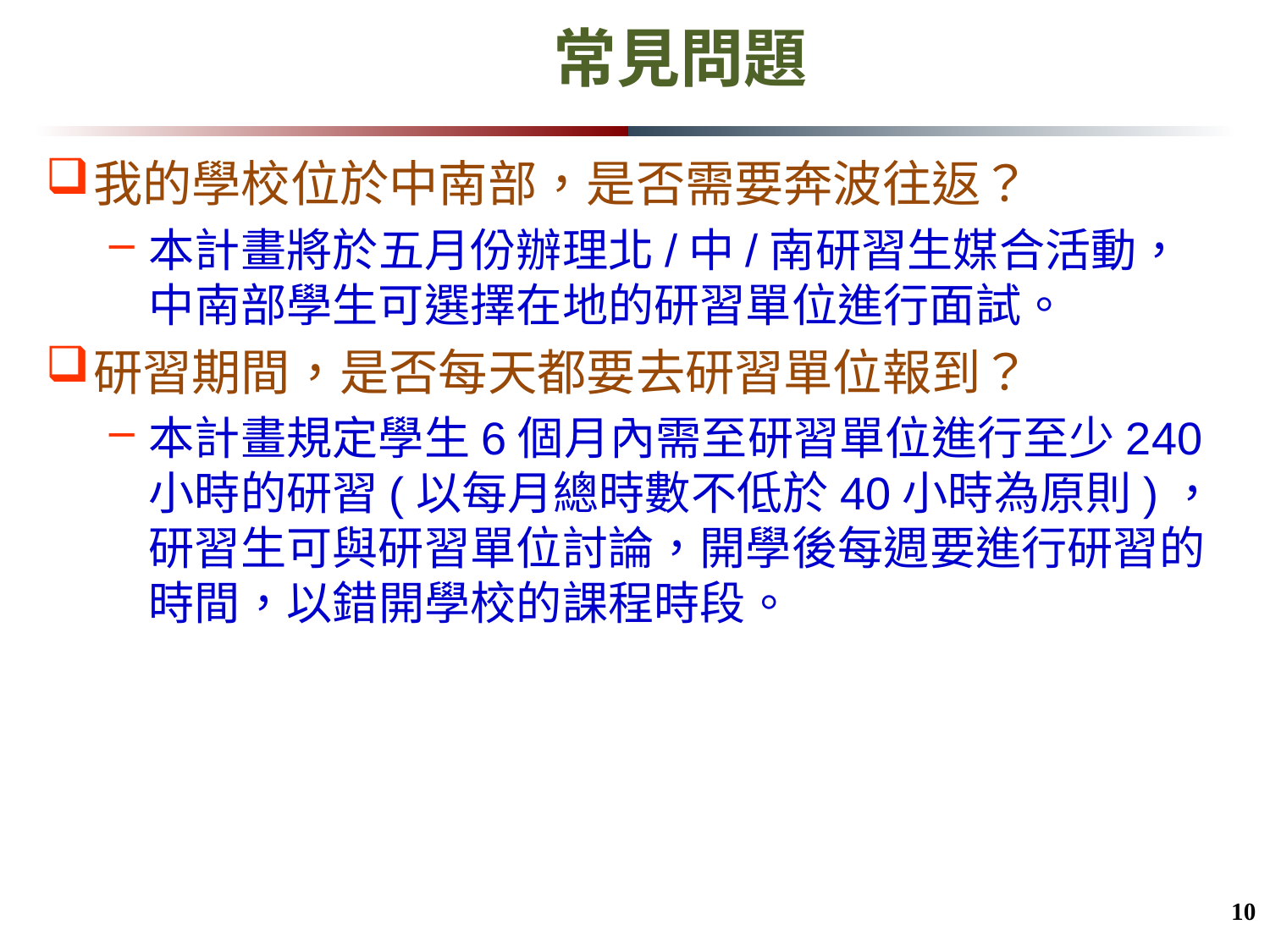

# 常見問題
我的學校位於中南部，是否需要奔波往返？
本計畫將於五月份辦理北/中/南研習生媒合活動，中南部學生可選擇在地的研習單位進行面試。
研習期間，是否每天都要去研習單位報到？
本計畫規定學生6個月內需至研習單位進行至少240小時的研習(以每月總時數不低於40小時為原則)，研習生可與研習單位討論，開學後每週要進行研習的時間，以錯開學校的課程時段。